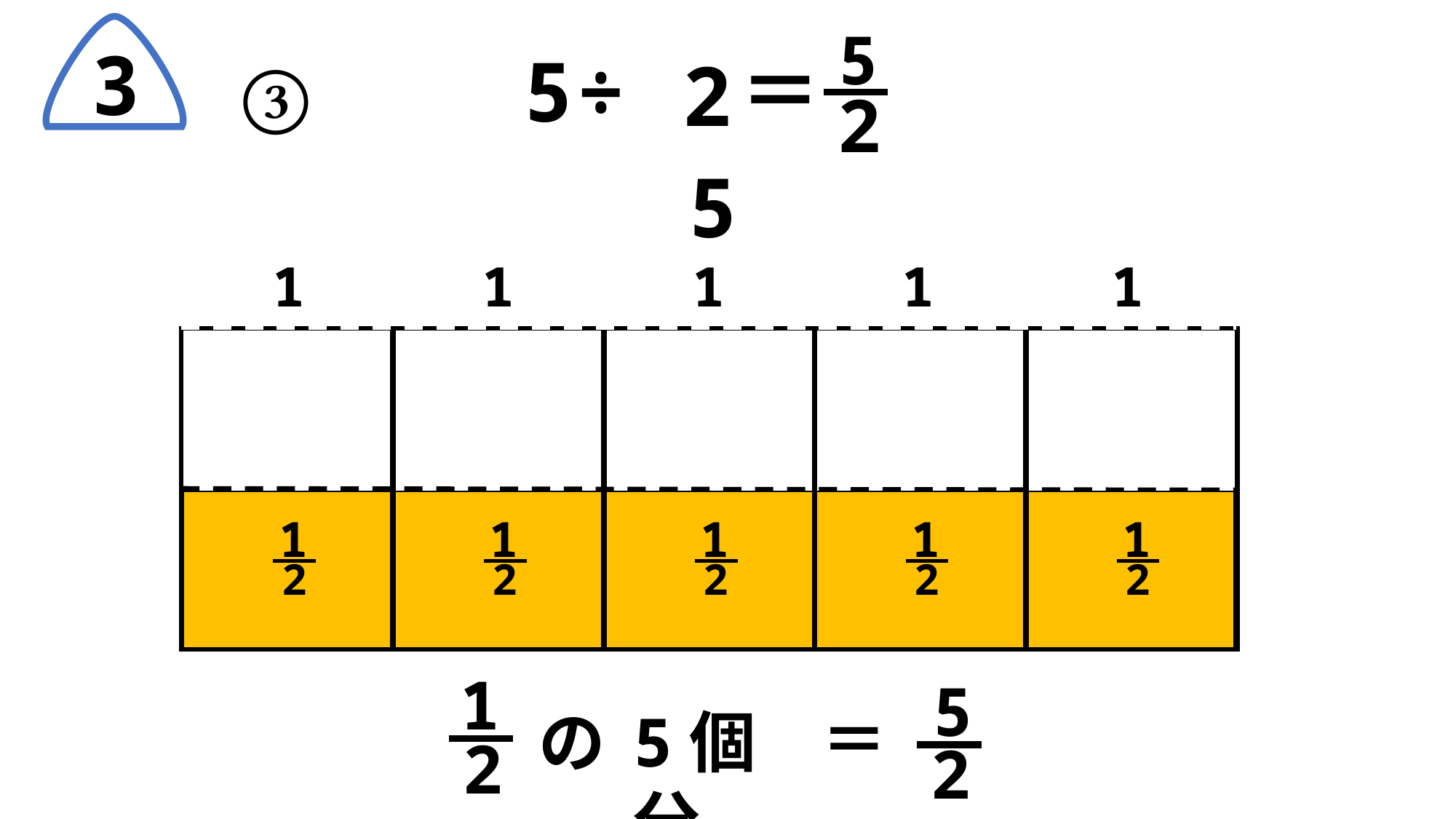

5
2

3
＝
5
÷
2
③
5
1
1
1
1
1

1
2
1
2
1
2
1
2
1
2
1
2

5
2
＝
5個分
の